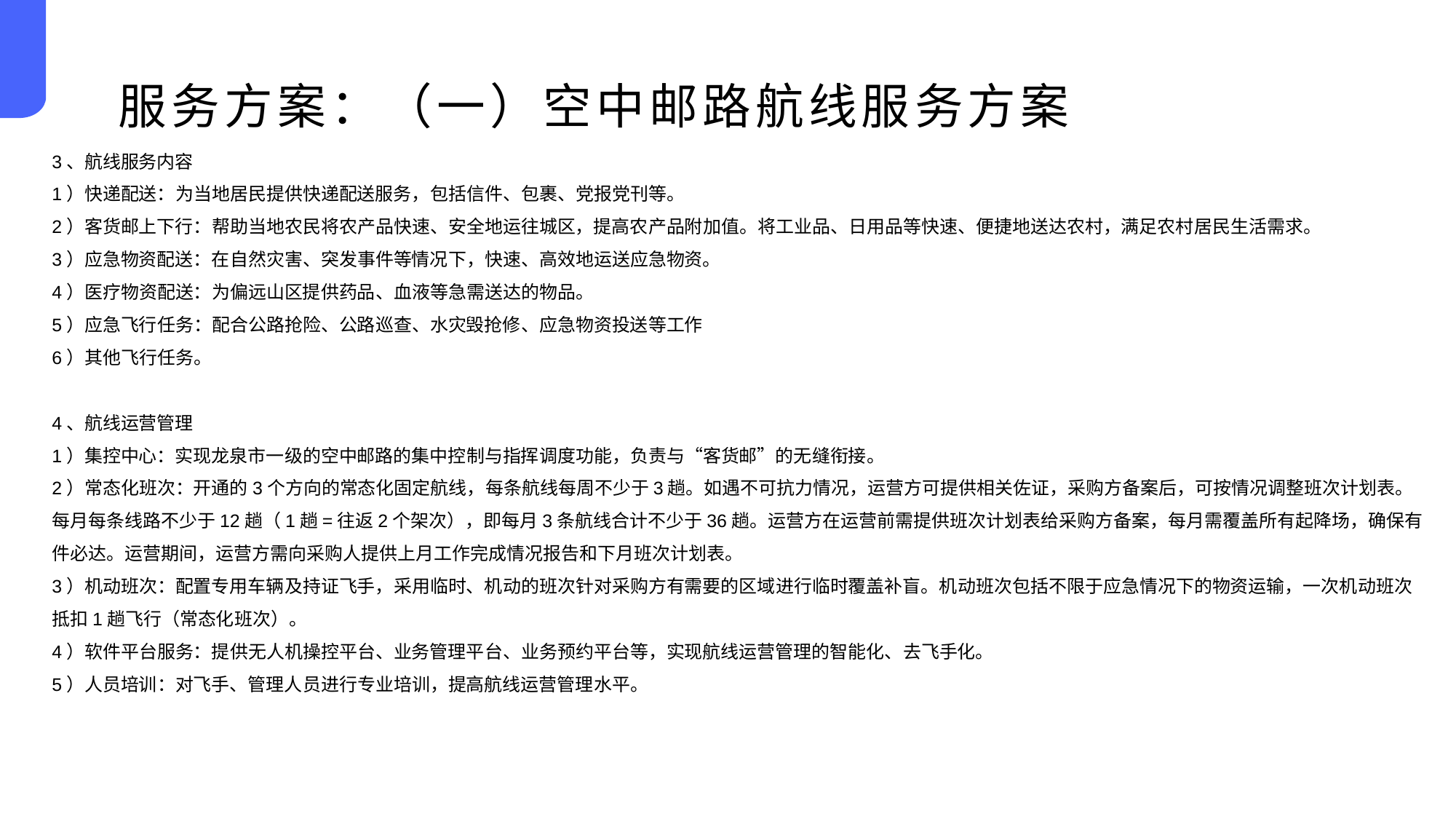

# 服务方案：（一）空中邮路航线服务方案
3、航线服务内容
1）快递配送：为当地居民提供快递配送服务，包括信件、包裹、党报党刊等。
2）客货邮上下行：帮助当地农民将农产品快速、安全地运往城区，提高农产品附加值。将工业品、日用品等快速、便捷地送达农村，满足农村居民生活需求。
3）应急物资配送：在自然灾害、突发事件等情况下，快速、高效地运送应急物资。
4）医疗物资配送：为偏远山区提供药品、血液等急需送达的物品。
5）应急飞行任务：配合公路抢险、公路巡查、水灾毁抢修、应急物资投送等工作
6）其他飞行任务。

4、航线运营管理
1）集控中心：实现龙泉市一级的空中邮路的集中控制与指挥调度功能，负责与“客货邮”的无缝衔接。
2）常态化班次：开通的3个方向的常态化固定航线，每条航线每周不少于3趟。如遇不可抗力情况，运营方可提供相关佐证，采购方备案后，可按情况调整班次计划表。每月每条线路不少于12趟（1趟=往返2个架次），即每月3条航线合计不少于36趟。运营方在运营前需提供班次计划表给采购方备案，每月需覆盖所有起降场，确保有件必达。运营期间，运营方需向采购人提供上月工作完成情况报告和下月班次计划表。
3）机动班次：配置专用车辆及持证飞手，采用临时、机动的班次针对采购方有需要的区域进行临时覆盖补盲。机动班次包括不限于应急情况下的物资运输，一次机动班次抵扣1趟飞行（常态化班次）。
4）软件平台服务：提供无人机操控平台、业务管理平台、业务预约平台等，实现航线运营管理的智能化、去飞手化。
5）人员培训：对飞手、管理人员进行专业培训，提高航线运营管理水平。

13